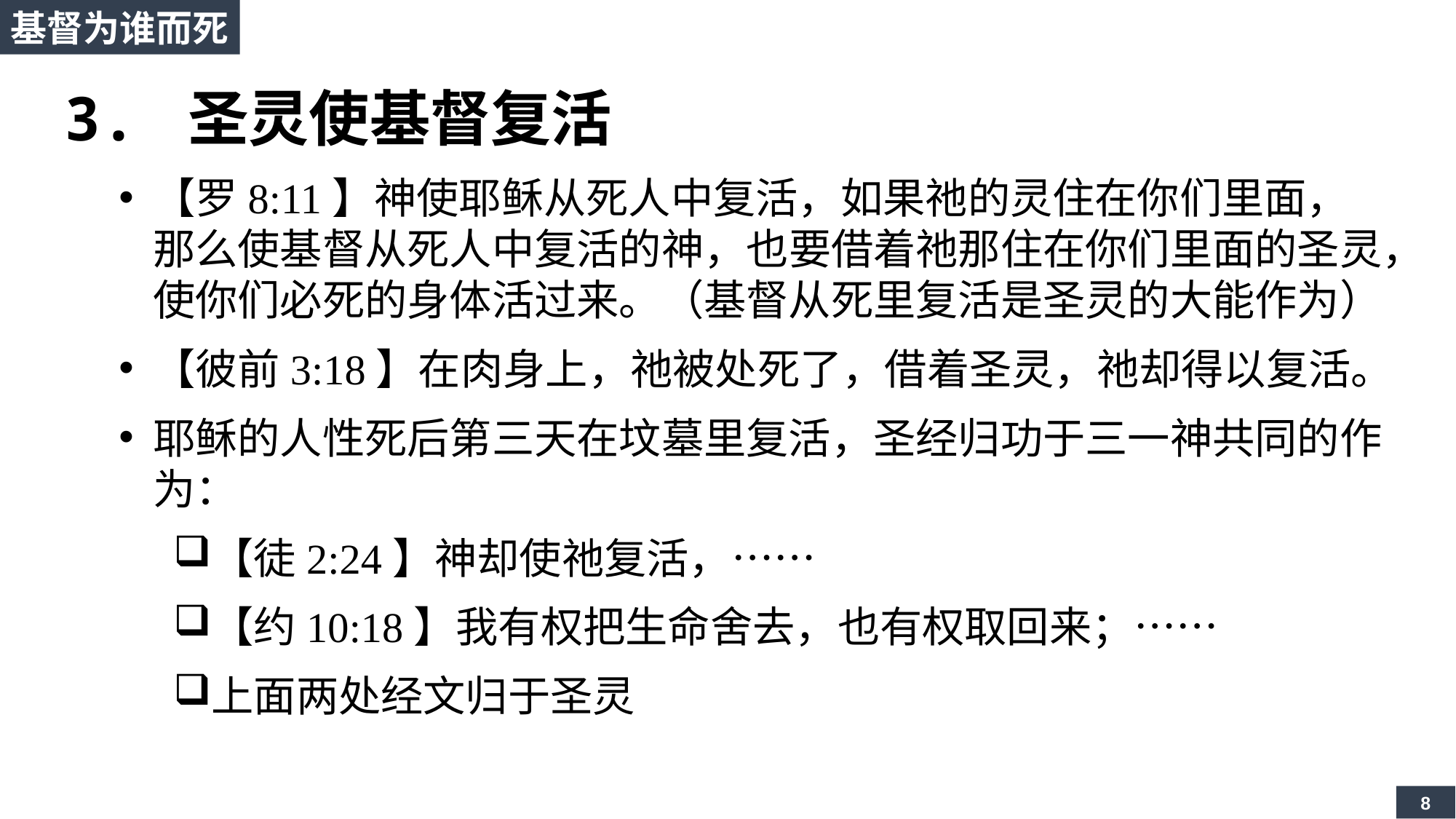

基督为谁而死
3. 圣灵使基督复活
【罗8:11】神使耶稣从死人中复活，如果祂的灵住在你们里面，那么使基督从死人中复活的神，也要借着祂那住在你们里面的圣灵，使你们必死的身体活过来。（基督从死里复活是圣灵的大能作为）
【彼前3:18】在肉身上，祂被处死了，借着圣灵，祂却得以复活。
耶稣的人性死后第三天在坟墓里复活，圣经归功于三一神共同的作为：
【徒2:24】神却使祂复活，……
【约10:18】我有权把生命舍去，也有权取回来；……
上面两处经文归于圣灵
8